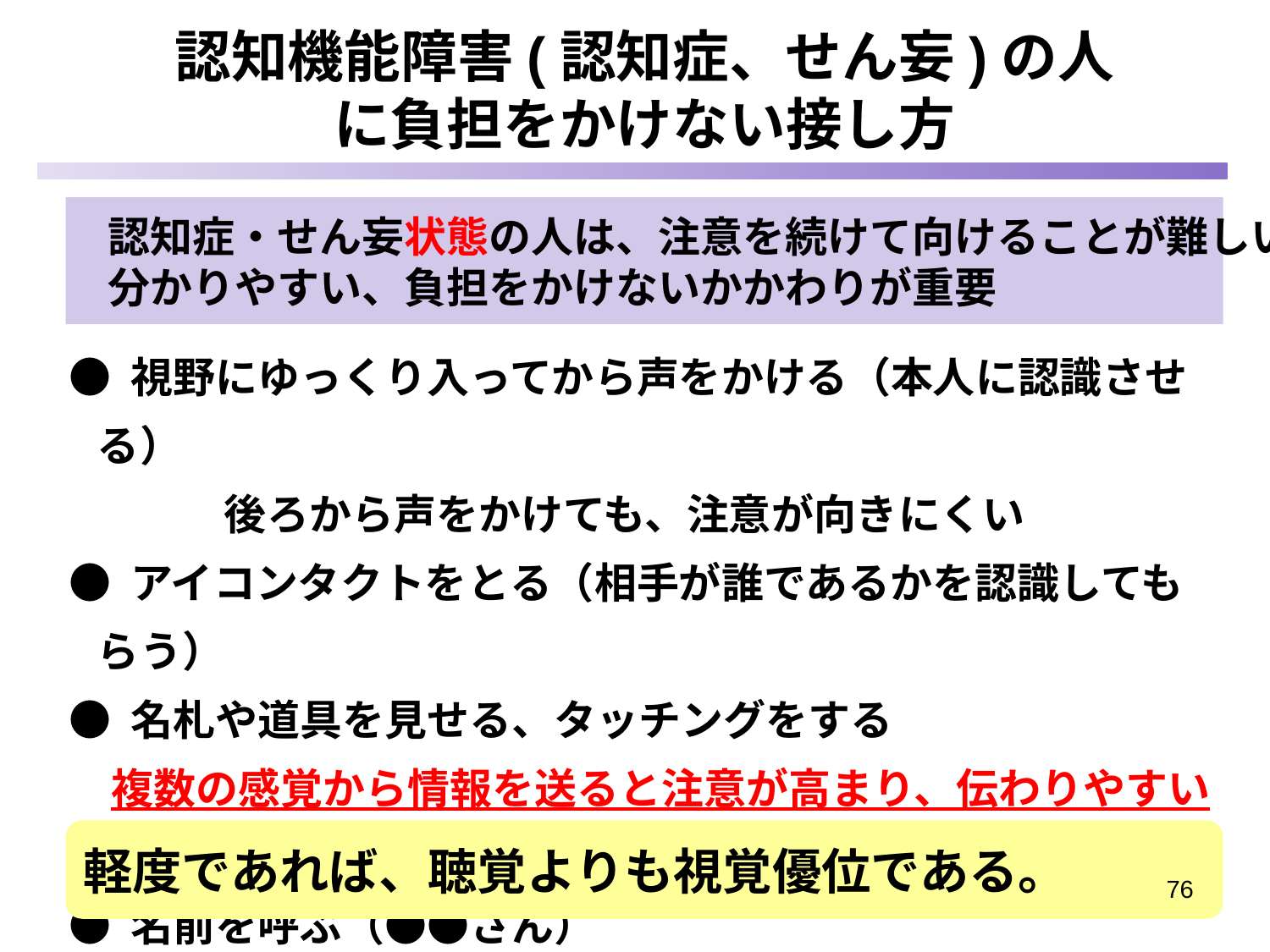

認知機能障害(認知症、せん妄)の人に負担をかけない接し方

  認知症・せん妄状態の人は、注意を続けて向けることが難しい
  分かりやすい、負担をかけないかかわりが重要
  ● 視野にゆっくり入ってから声をかける（本人に認識させる）
		後ろから声をかけても、注意が向きにくい
  ● アイコンタクトをとる（相手が誰であるかを認識してもらう）
  ● 名札や道具を見せる、タッチングをする
　  複数の感覚から情報を送ると注意が高まり、伝わりやすい（？）
  ● 名前を呼ぶ（●●さん）
        注意が高まる、安心感を伝える
軽度であれば、聴覚よりも視覚優位である。
76